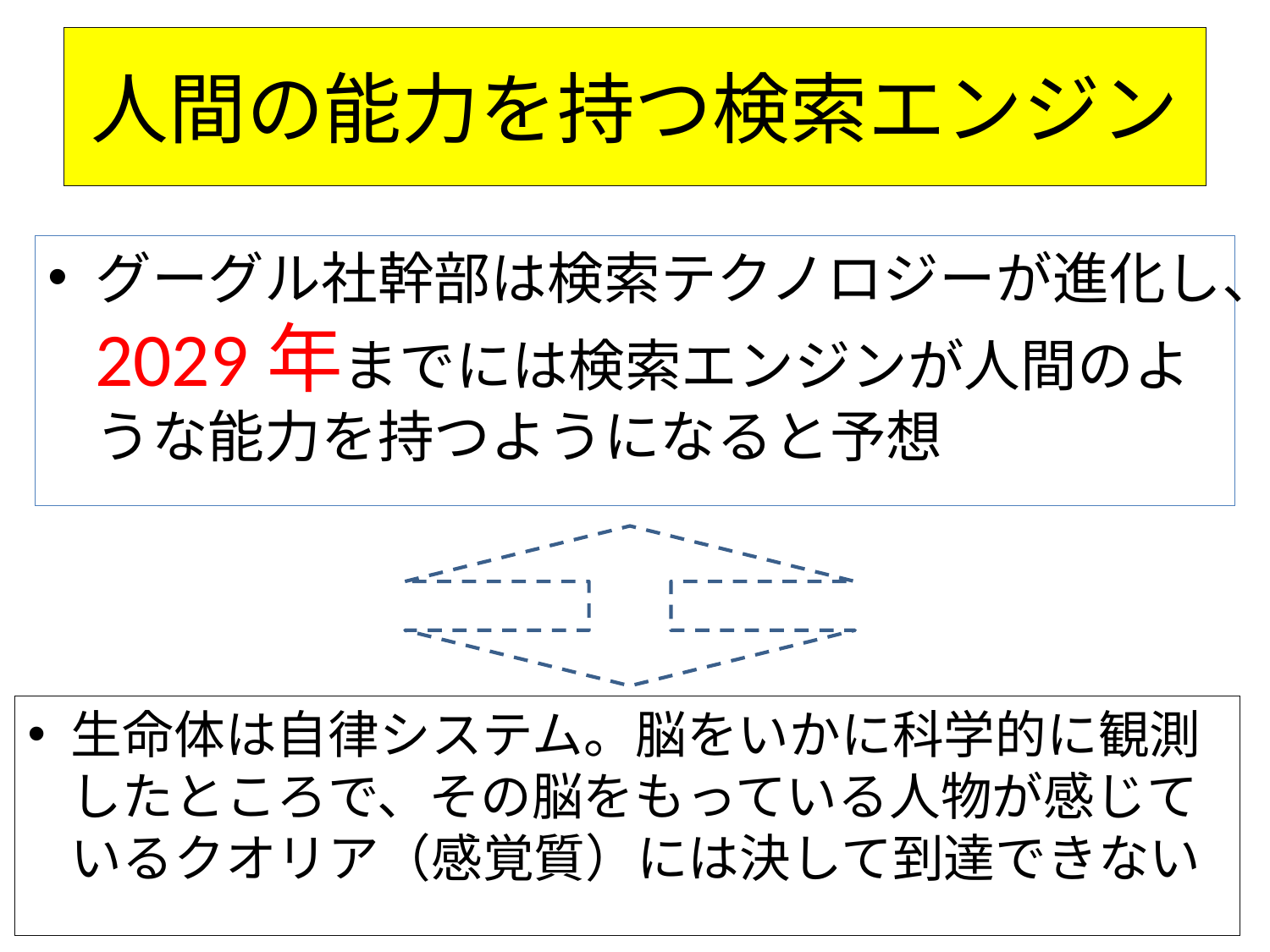

# 人間の能力を持つ検索エンジン
グーグル社幹部は検索テクノロジーが進化し、2029年までには検索エンジンが人間のような能力を持つようになると予想

生命体は自律システム。脳をいかに科学的に観測したところで、その脳をもっている人物が感じているクオリア（感覚質）には決して到達できない